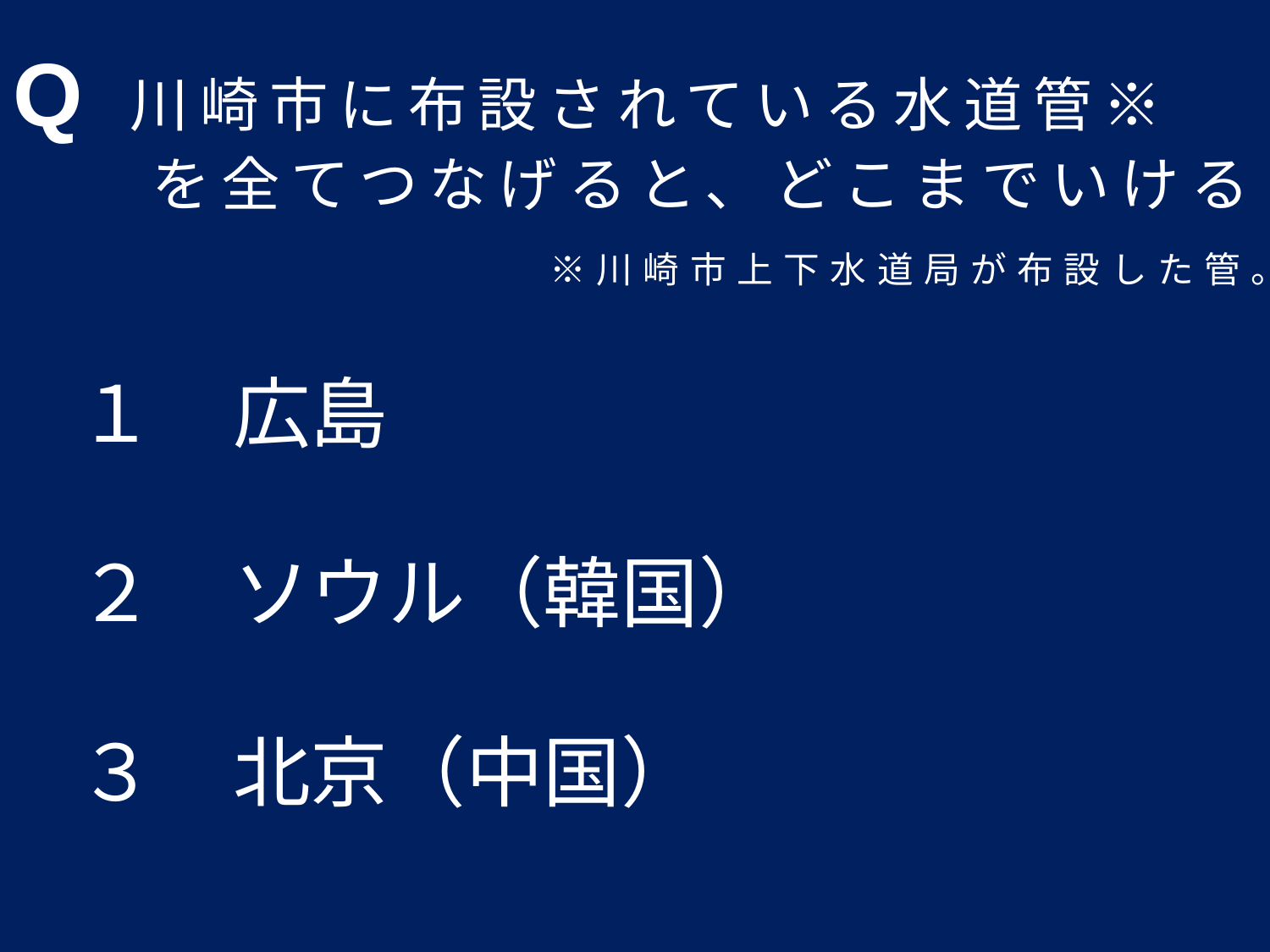

# Q 川崎市に布設されている水道管※ 　　を全てつなげると、どこまでいける？ 　　　　　　　　　　　※川崎市上下水道局が布設した管。
１　広島

２　ソウル（韓国）

３　北京（中国）